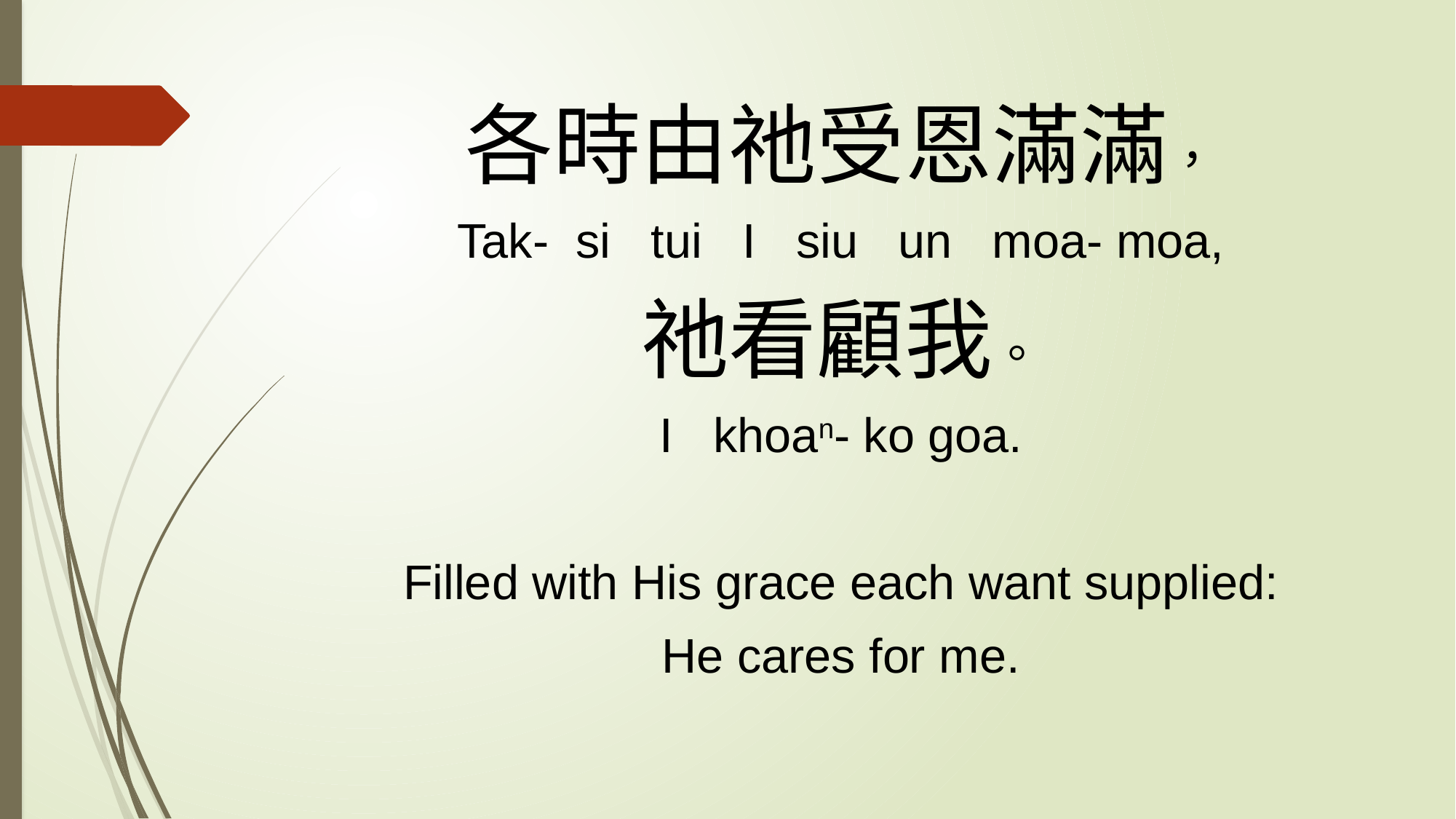

各時由祂受恩滿滿，
Tak-  si   tui   I   siu   un   moa- moa,
祂看顧我。
I   khoan- ko goa.

Filled with His grace each want supplied:
He cares for me.